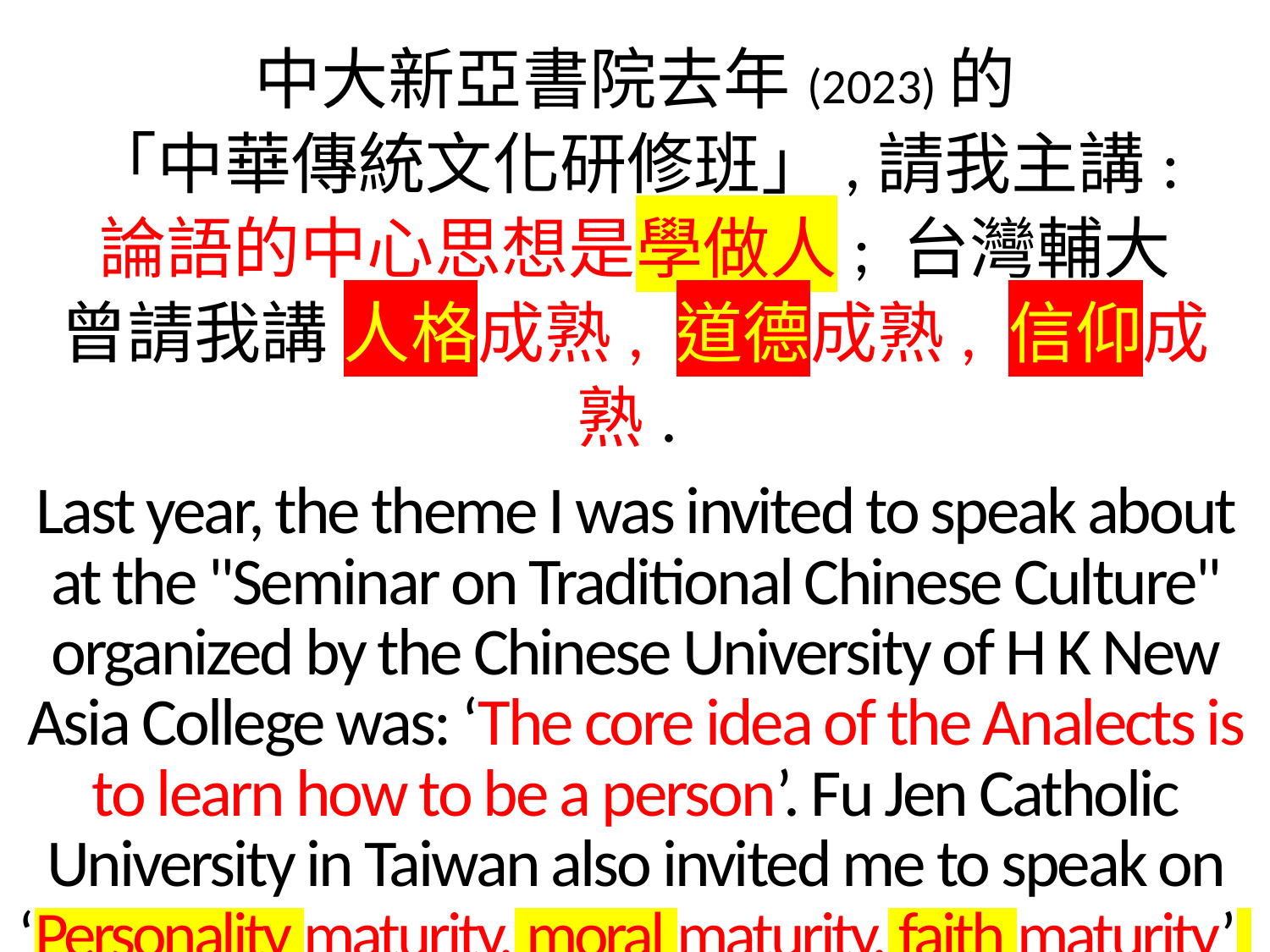

中大新亞書院去年(2023)的
「中華傳統文化研修班」,請我主講:
論語的中心思想是學做人; 台灣輔大
曾請我講 人格成熟, 道德成熟, 信仰成熟.
Last year, the theme I was invited to speak about at the "Seminar on Traditional Chinese Culture" organized by the Chinese University of H K New Asia College was: ‘The core idea of the Analects is to learn how to be a person’. Fu Jen Catholic University in Taiwan also invited me to speak on ‘Personality maturity, moral maturity, faith maturity’